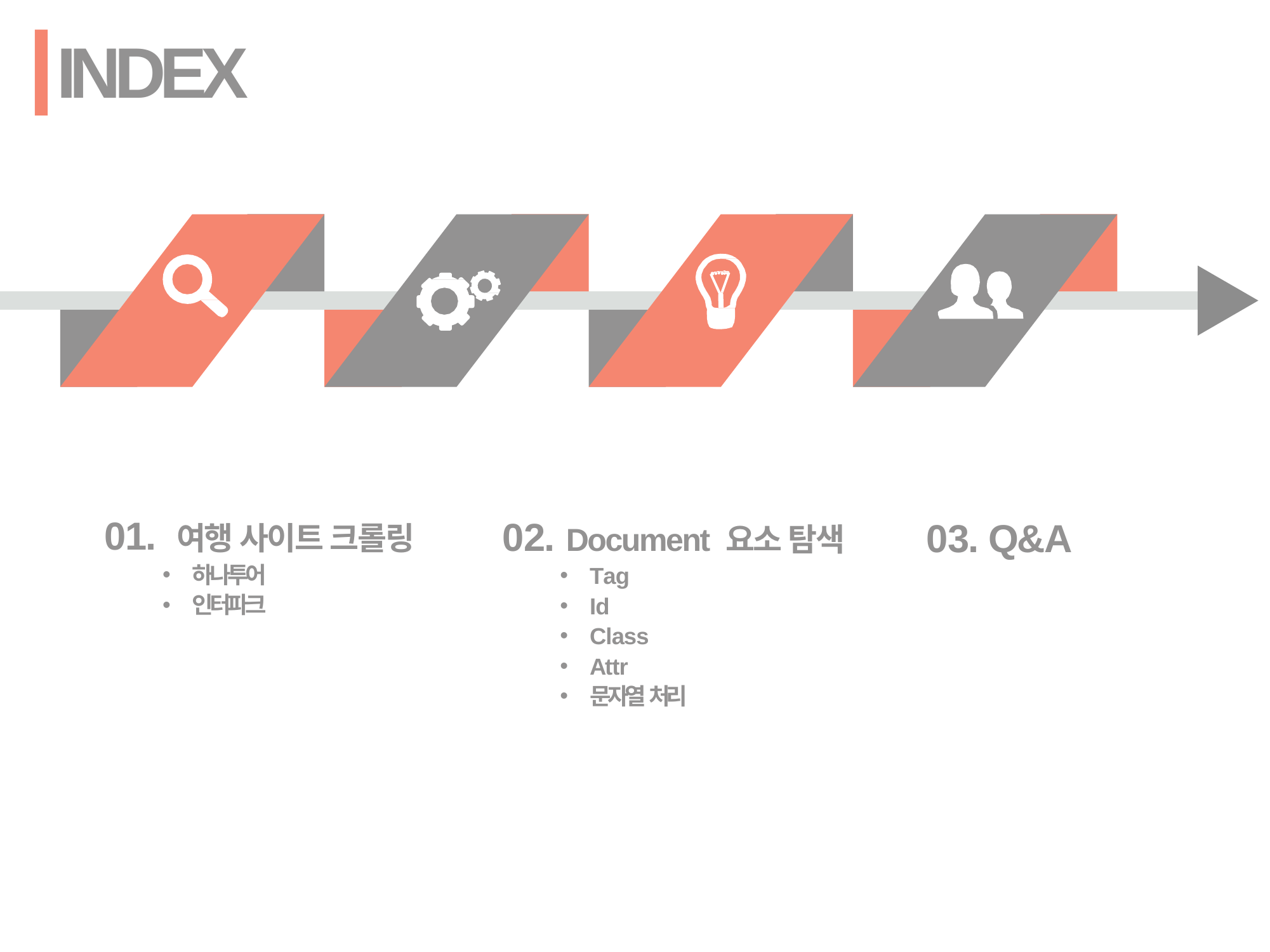

INDEX
#

01. 여행 사이트 크롤링
하나투어
인터파크
02. Document 요소 탐색
T a g
I d
C l a s s
A t t r
문자열  처리
03. Q&A